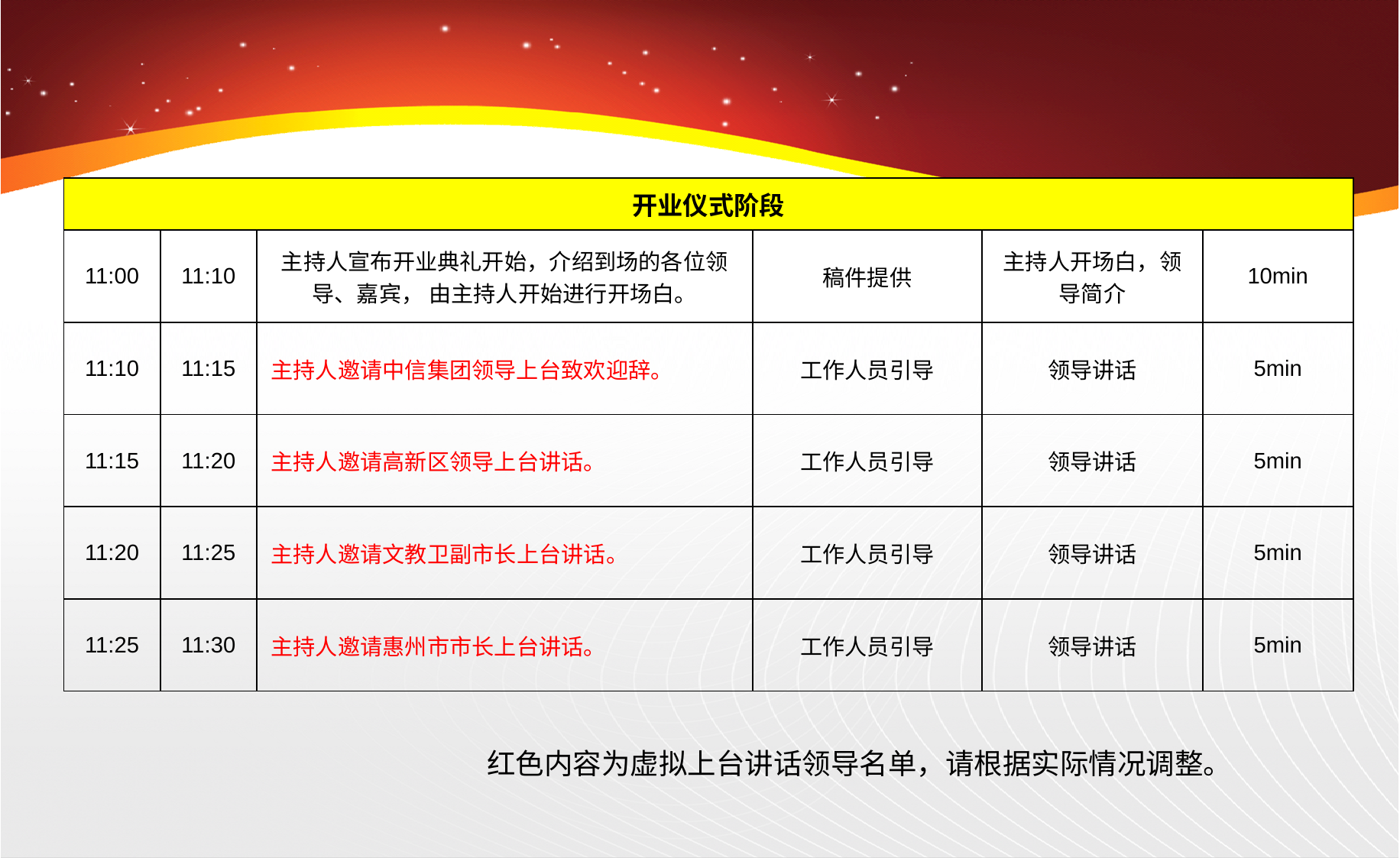

| 开业仪式阶段 |  |  |  |  |  |
| --- | --- | --- | --- | --- | --- |
| 11:00 | 11:10 | 主持人宣布开业典礼开始，介绍到场的各位领导、嘉宾， 由主持人开始进行开场白。 | 稿件提供 | 主持人开场白，领导简介 | 10min |
| 11:10 | 11:15 | 主持人邀请中信集团领导上台致欢迎辞。 | 工作人员引导 | 领导讲话 | 5min |
| 11:15 | 11:20 | 主持人邀请高新区领导上台讲话。 | 工作人员引导 | 领导讲话 | 5min |
| 11:20 | 11:25 | 主持人邀请文教卫副市长上台讲话。 | 工作人员引导 | 领导讲话 | 5min |
| 11:25 | 11:30 | 主持人邀请惠州市市长上台讲话。 | 工作人员引导 | 领导讲话 | 5min |
红色内容为虚拟上台讲话领导名单，请根据实际情况调整。